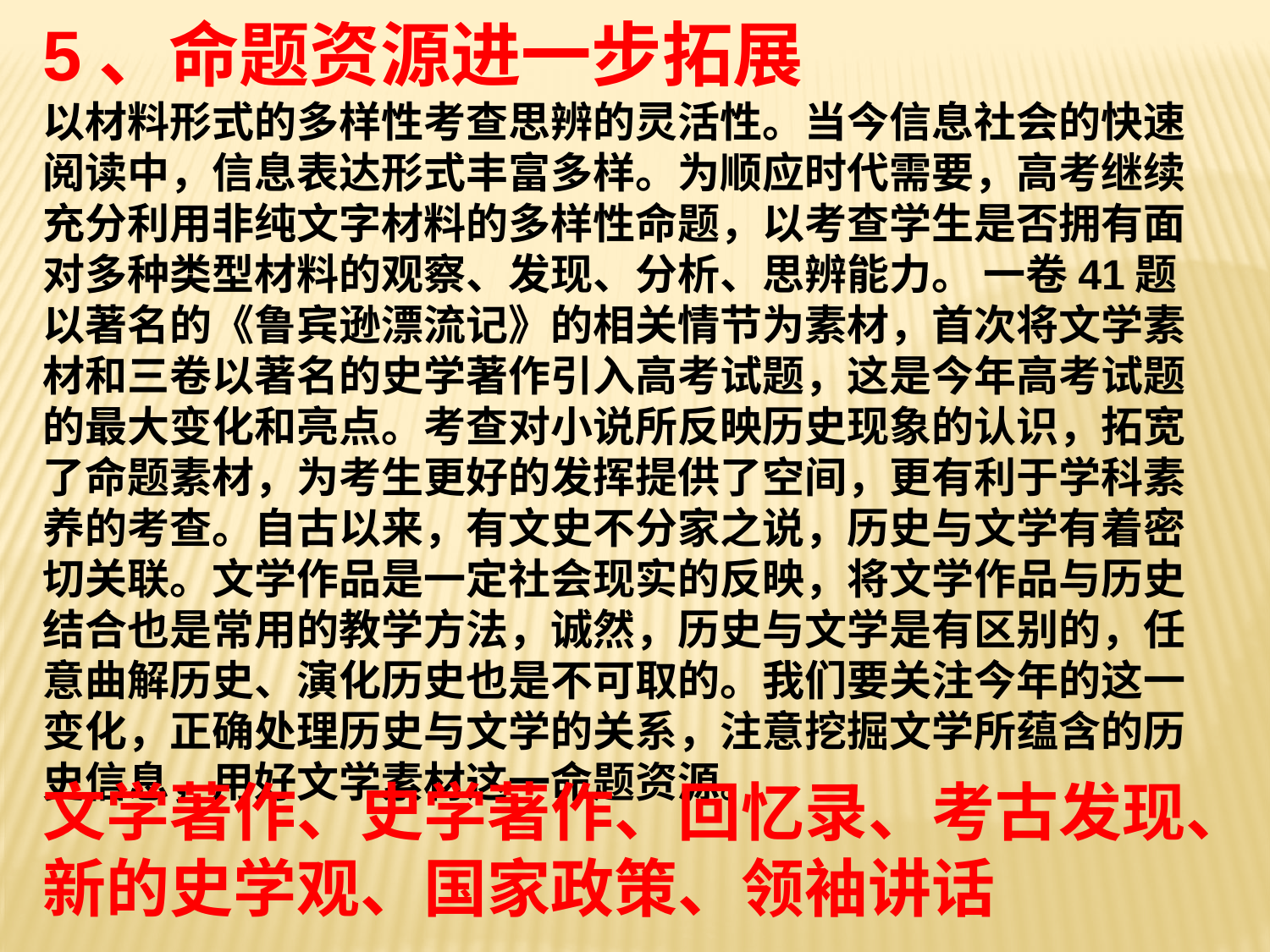

5、命题资源进一步拓展
以材料形式的多样性考查思辨的灵活性。当今信息社会的快速阅读中，信息表达形式丰富多样。为顺应时代需要，高考继续充分利用非纯文字材料的多样性命题，以考查学生是否拥有面对多种类型材料的观察、发现、分析、思辨能力。 一卷41题以著名的《鲁宾逊漂流记》的相关情节为素材，首次将文学素材和三卷以著名的史学著作引入高考试题，这是今年高考试题的最大变化和亮点。考查对小说所反映历史现象的认识，拓宽了命题素材，为考生更好的发挥提供了空间，更有利于学科素养的考查。自古以来，有文史不分家之说，历史与文学有着密切关联。文学作品是一定社会现实的反映，将文学作品与历史结合也是常用的教学方法，诚然，历史与文学是有区别的，任意曲解历史、演化历史也是不可取的。我们要关注今年的这一变化，正确处理历史与文学的关系，注意挖掘文学所蕴含的历史信息，用好文学素材这一命题资源。
文学著作、史学著作、回忆录、考古发现、新的史学观、国家政策、领袖讲话